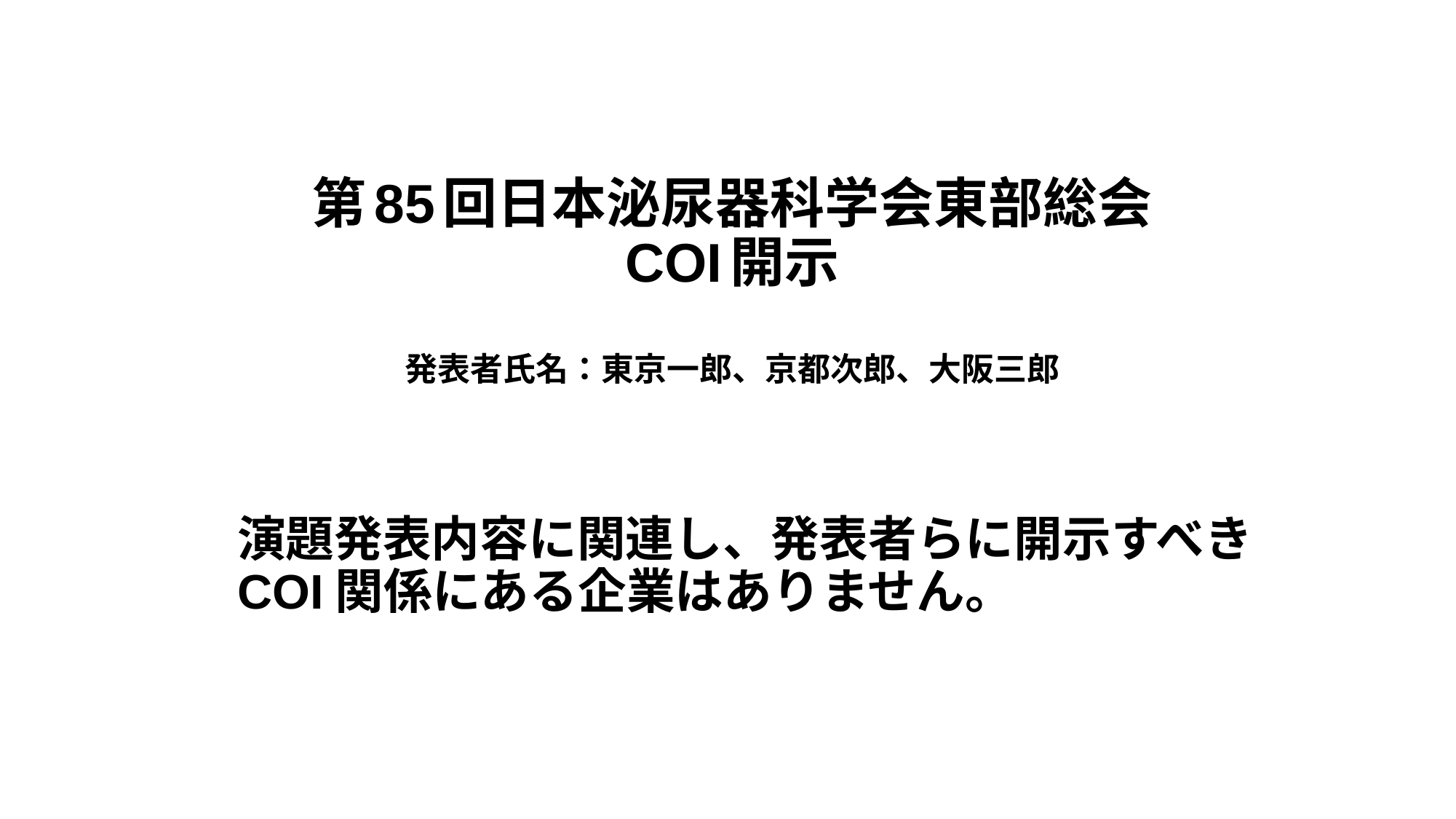

# 第85回日本泌尿器科学会東部総会 COI開示 発表者氏名：東京一郎、京都次郎、大阪三郎
演題発表内容に関連し、発表者らに開示すべきCOI関係にある企業はありません。